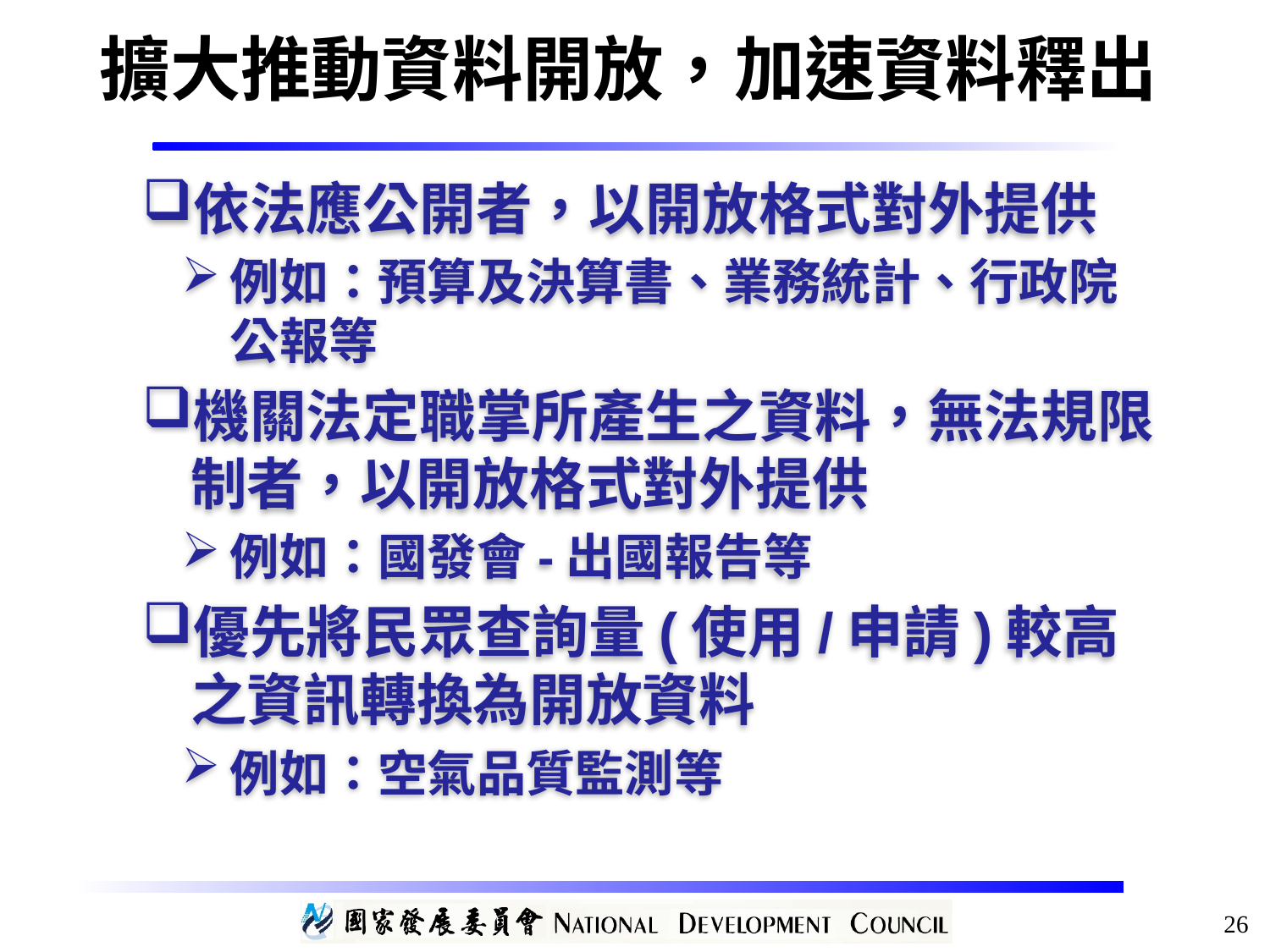

擴大推動資料開放，加速資料釋出

依法應公開者，以開放格式對外提供
例如：預算及決算書、業務統計、行政院公報等
機關法定職掌所產生之資料，無法規限制者，以開放格式對外提供
例如：國發會-出國報告等
優先將民眾查詢量(使用/申請)較高之資訊轉換為開放資料
例如：空氣品質監測等

26